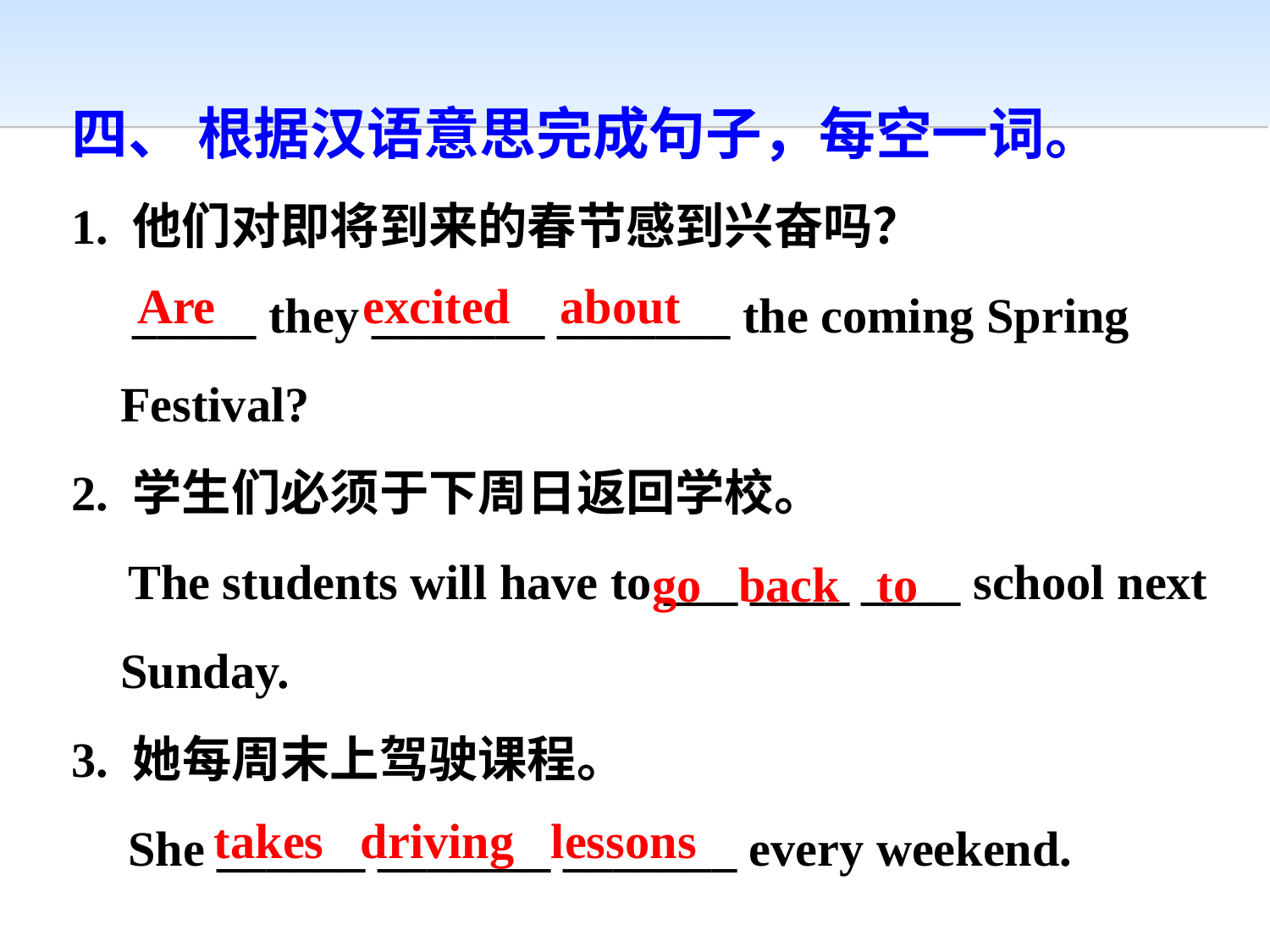

四、 根据汉语意思完成句子，每空一词。
1. 他们对即将到来的春节感到兴奋吗？
　_____ they _______ _______ the coming Spring
    Festival?
2. 学生们必须于下周日返回学校。
    The students will have to ___ ____ ____ school next
    Sunday.
3. 她每周末上驾驶课程。
    She ______ _______ _______ every weekend.
Are            excited    about
go   back   to
takes   driving   lessons